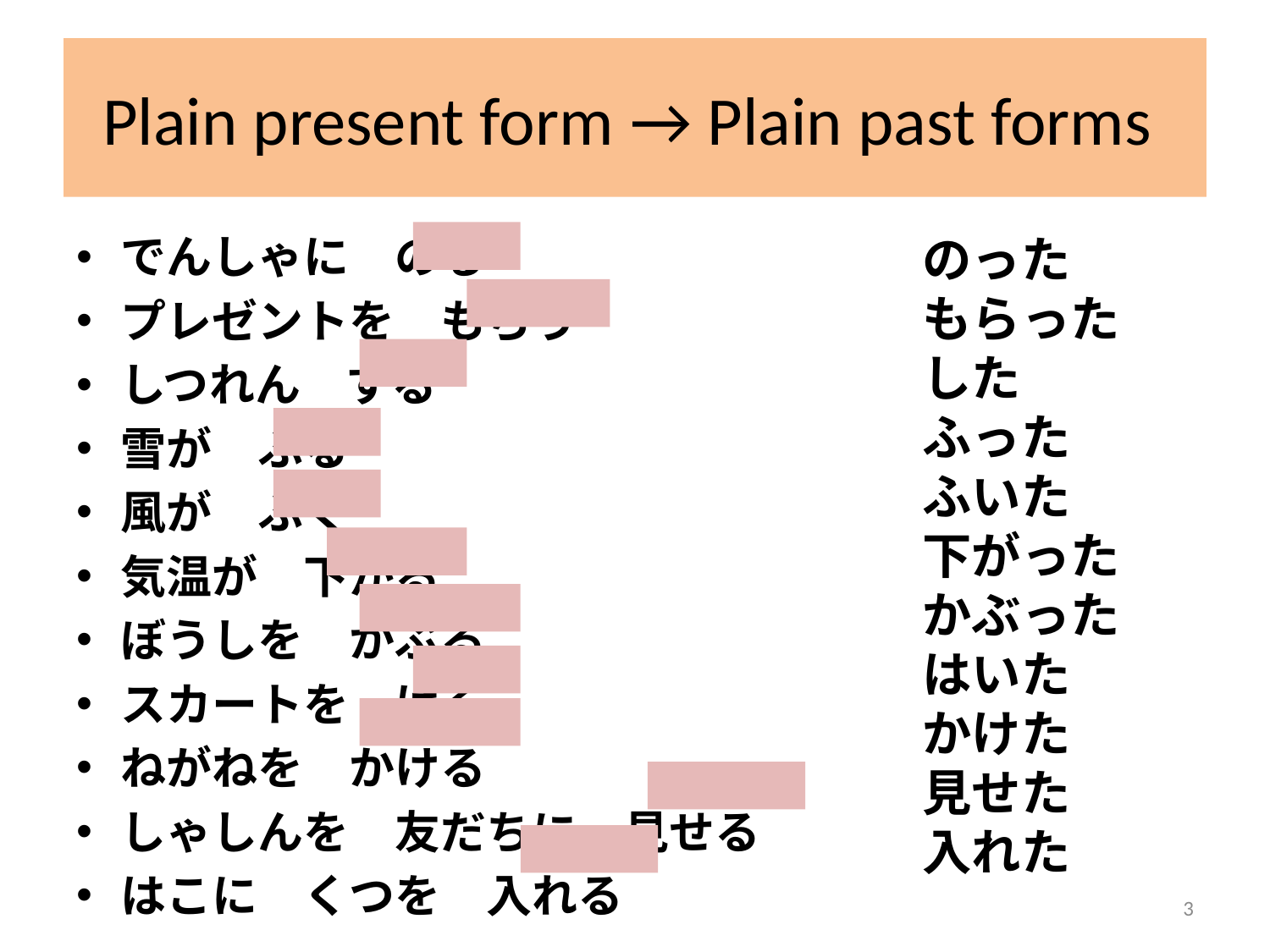

# Plain present form → Plain past forms
でんしゃに　のる
プレゼントを　もらう
しつれん　する
雪が　ふる
風が　ふく
気温が　下がる
ぼうしを　かぶる
スカートを　はく
ねがねを　かける
しゃしんを　友だちに　見せる
はこに　くつを　入れる

のった
もらった
した
ふった
ふいた
下がった
かぶった
はいた
かけた
見せた
入れた

3